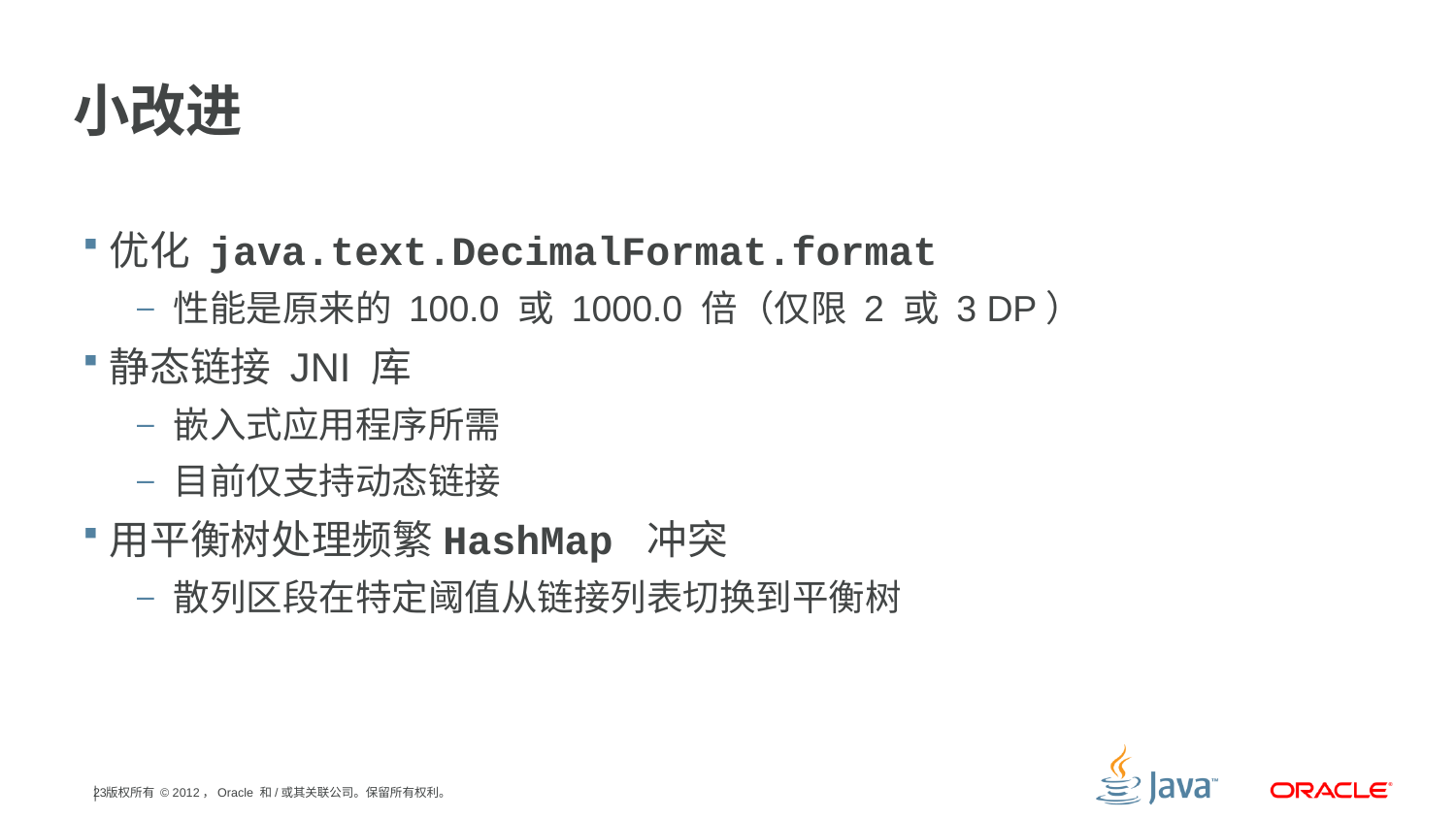

# 小改进
优化 java.text.DecimalFormat.format
性能是原来的 100.0 或 1000.0 倍（仅限 2 或 3 DP）
静态链接 JNI 库
嵌入式应用程序所需
目前仅支持动态链接
用平衡树处理频繁HashMap 冲突
散列区段在特定阈值从链接列表切换到平衡树